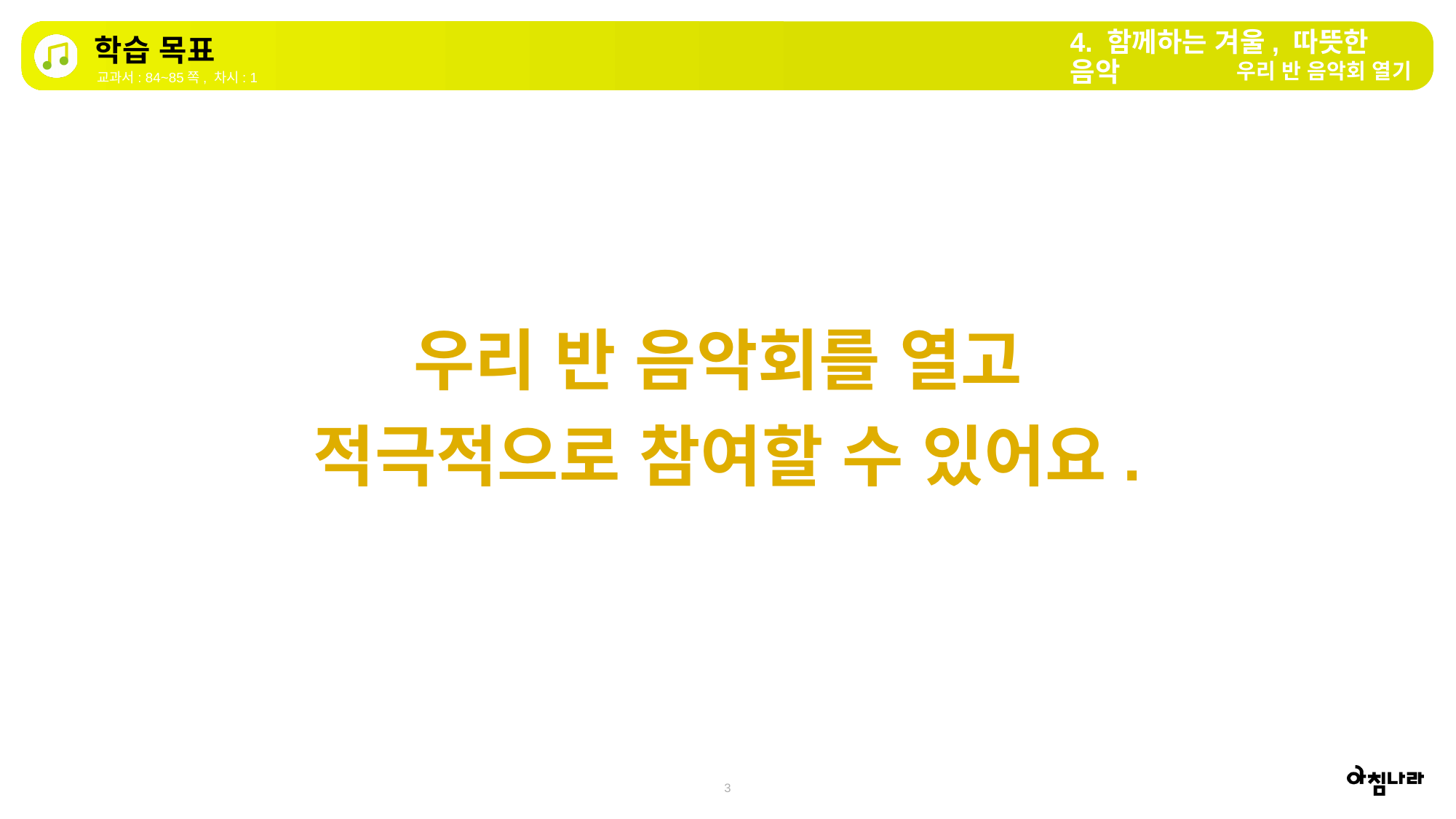

4. 함께하는 겨울, 따뜻한 음악
학습 목표
우리 반 음악회 열기
교과서: 84~85쪽, 차시: 1
우리 반 음악회를 열고
적극적으로 참여할 수 있어요.
3